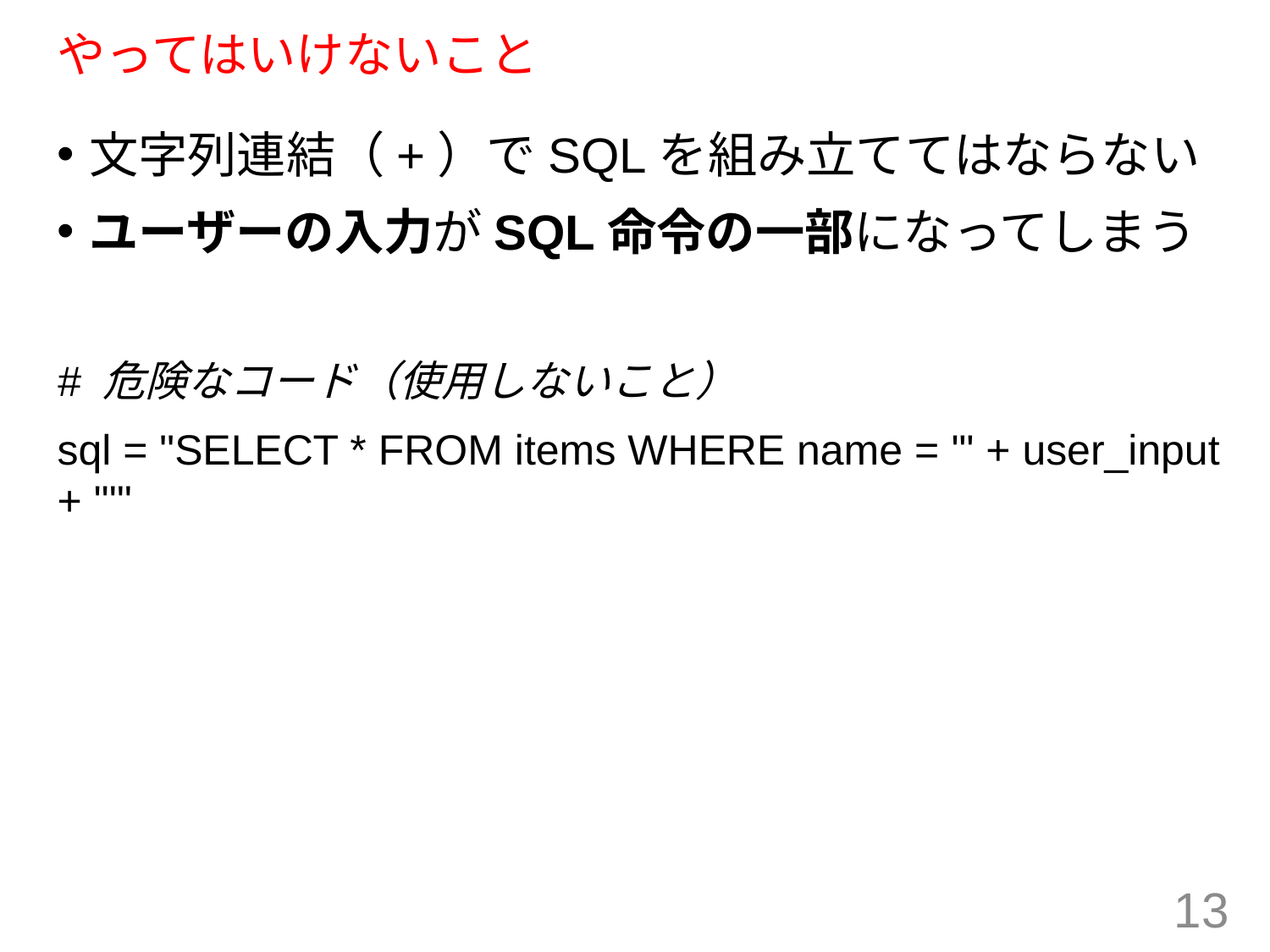

# やってはいけないこと
文字列連結（+）でSQLを組み立ててはならない
ユーザーの入力がSQL命令の一部になってしまう

# 危険なコード（使用しないこと）
sql = "SELECT * FROM items WHERE name = '" + user_input + "'"
13